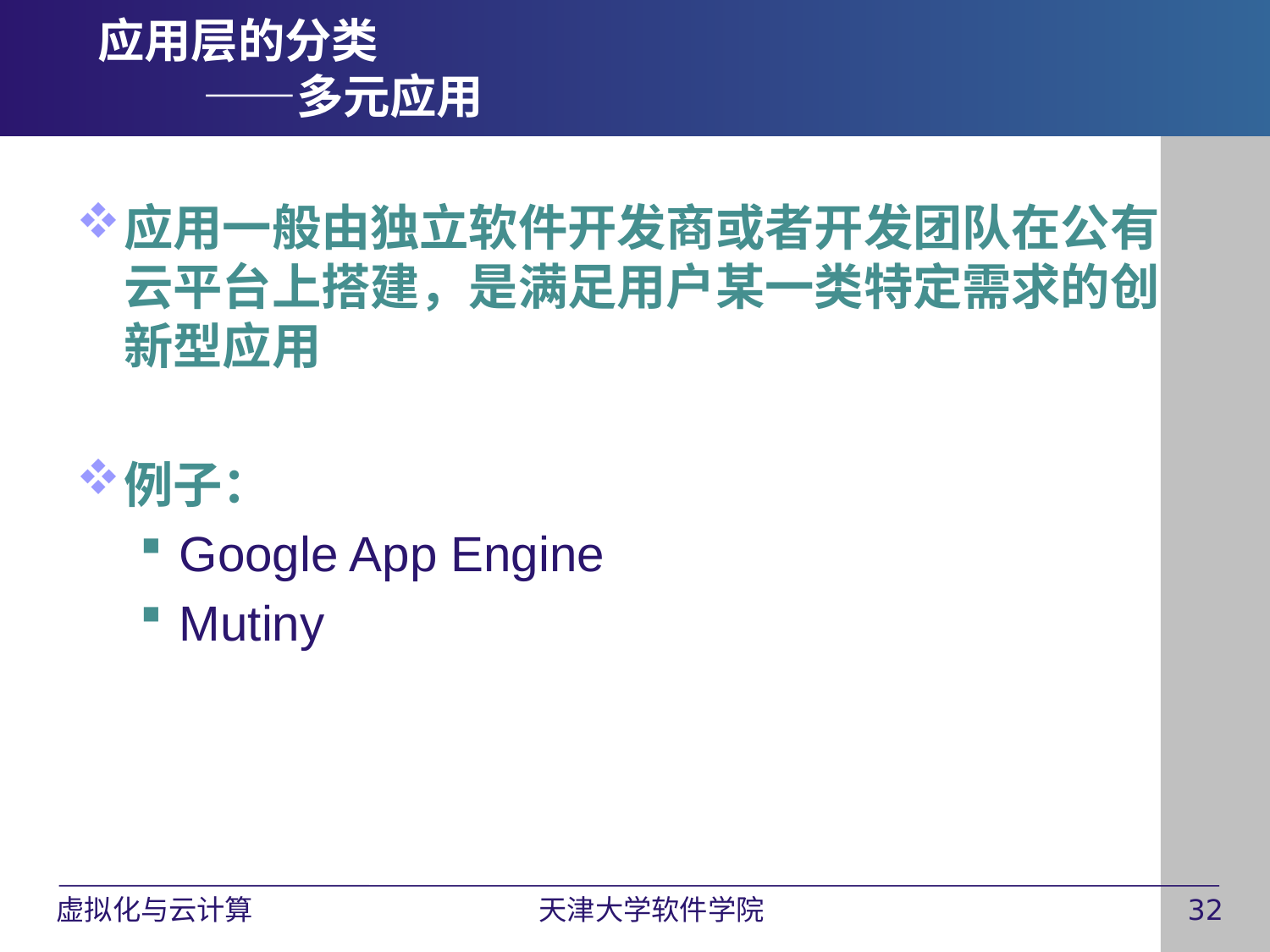

# 应用层的分类 ——多元应用
应用一般由独立软件开发商或者开发团队在公有云平台上搭建，是满足用户某一类特定需求的创新型应用

例子：
Google App Engine
Mutiny